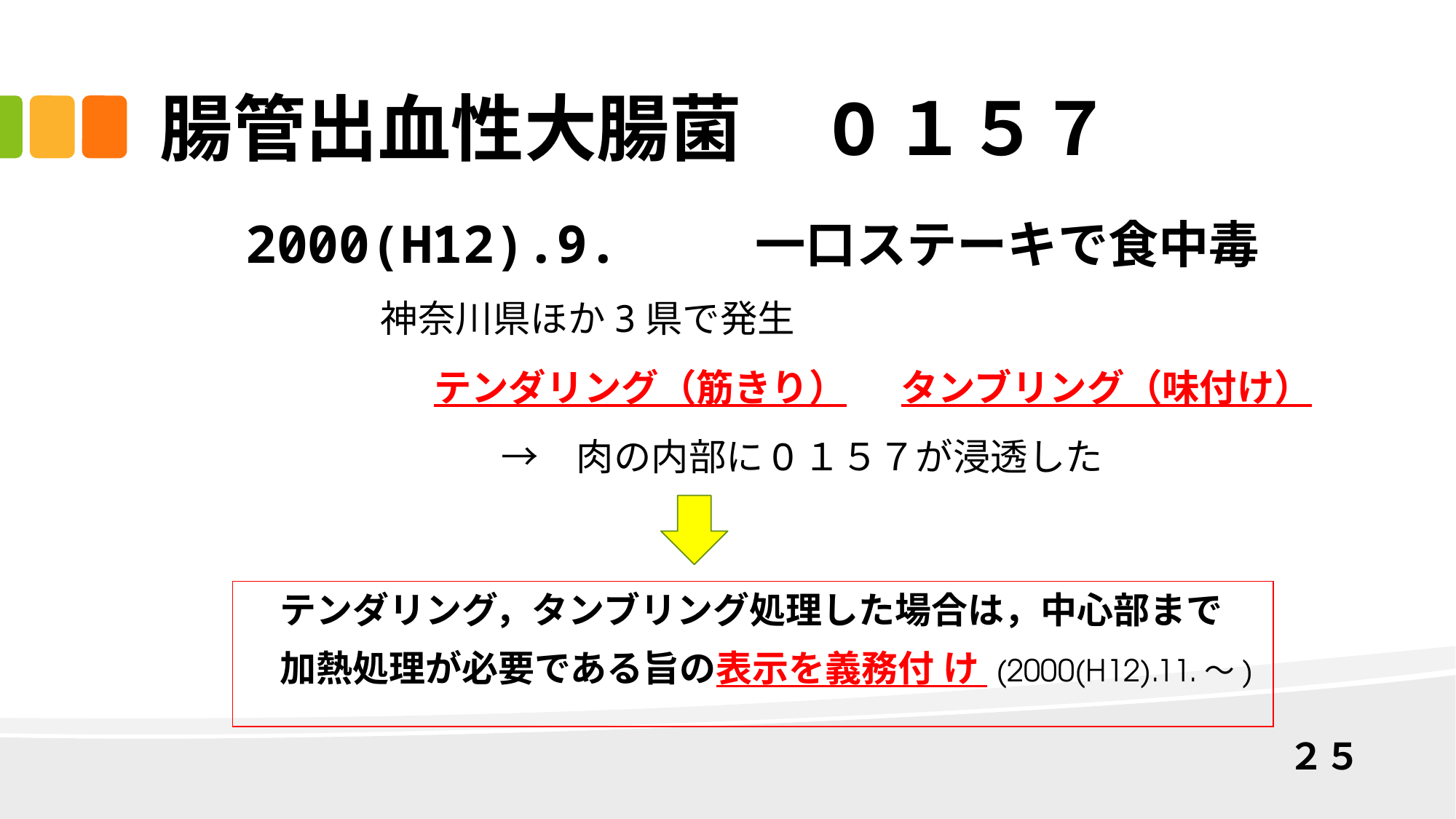

# 腸管出血性大腸菌　O１５７
2000(H12).9.    一口ステーキで食中毒
   　　　神奈川県ほか3県で発生
  　　　　テンダリング（筋きり）  　タンブリング（味付け）
     　　　　　→　肉の内部にO１５７が浸透した

　テンダリング，タンブリング処理した場合は，中心部まで
　加熱処理が必要である旨の表示を義務付 け (2000(H12).11.～)
２５